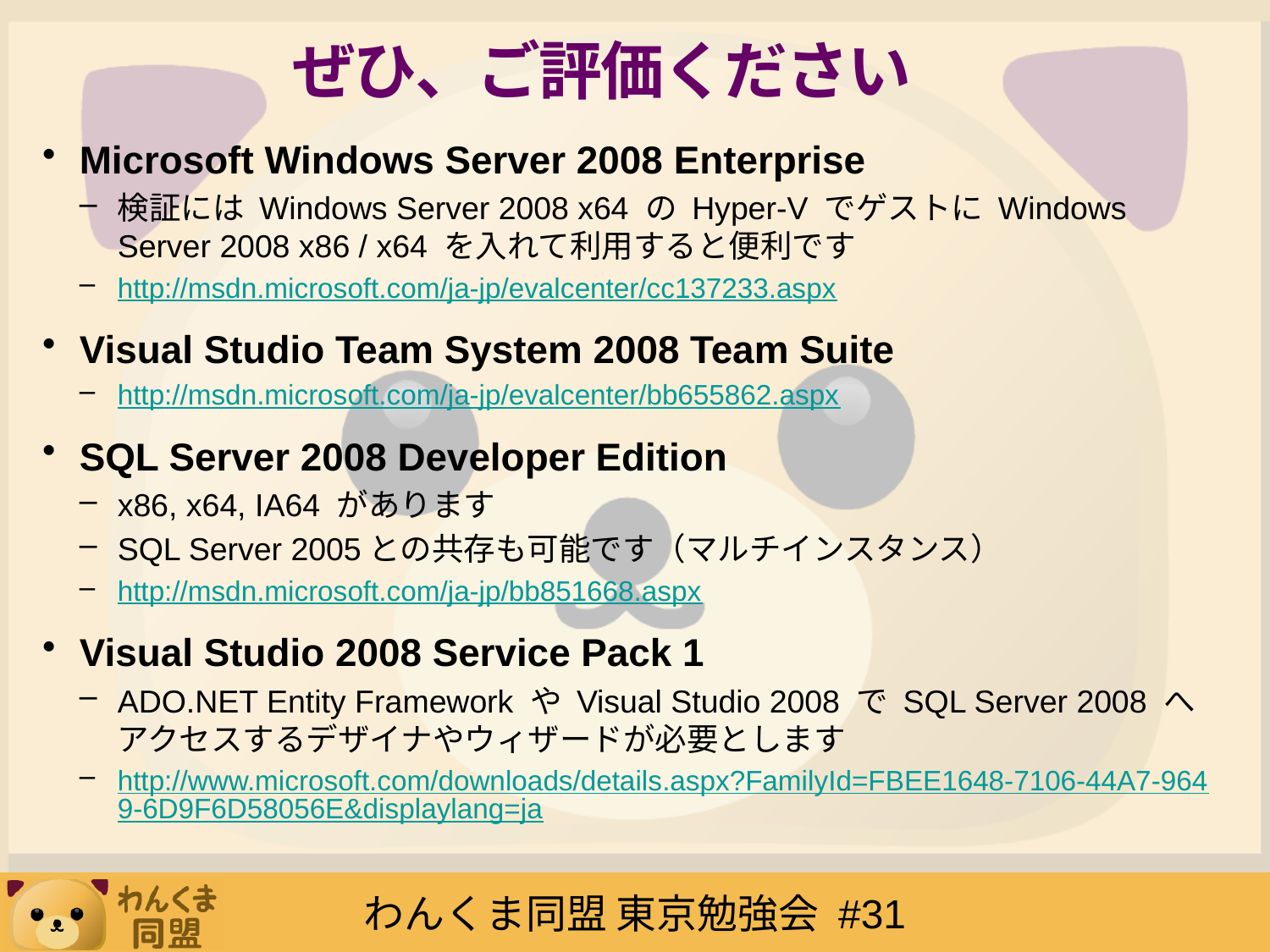

# ぜひ、ご評価ください
Microsoft Windows Server 2008 Enterprise
検証には Windows Server 2008 x64 の Hyper-V でゲストに Windows
Server 2008 x86 / x64 を入れて利用すると便利です
http://msdn.microsoft.com/ja-jp/evalcenter/cc137233.aspx
Visual Studio Team System 2008 Team Suite
http://msdn.microsoft.com/ja-jp/evalcenter/bb655862.aspx
SQL Server 2008 Developer Edition
x86, x64, IA64 があります
SQL Server 2005との共存も可能です（マルチインスタンス）
http://msdn.microsoft.com/ja-jp/bb851668.aspx
Visual Studio 2008 Service Pack 1
ADO.NET Entity Framework や Visual Studio 2008 で SQL Server 2008 へアクセスするデザイナやウィザードが必要とします
http://www.microsoft.com/downloads/details.aspx?FamilyId=FBEE1648-7106-44A7-9649-6D9F6D58056E&displaylang=ja